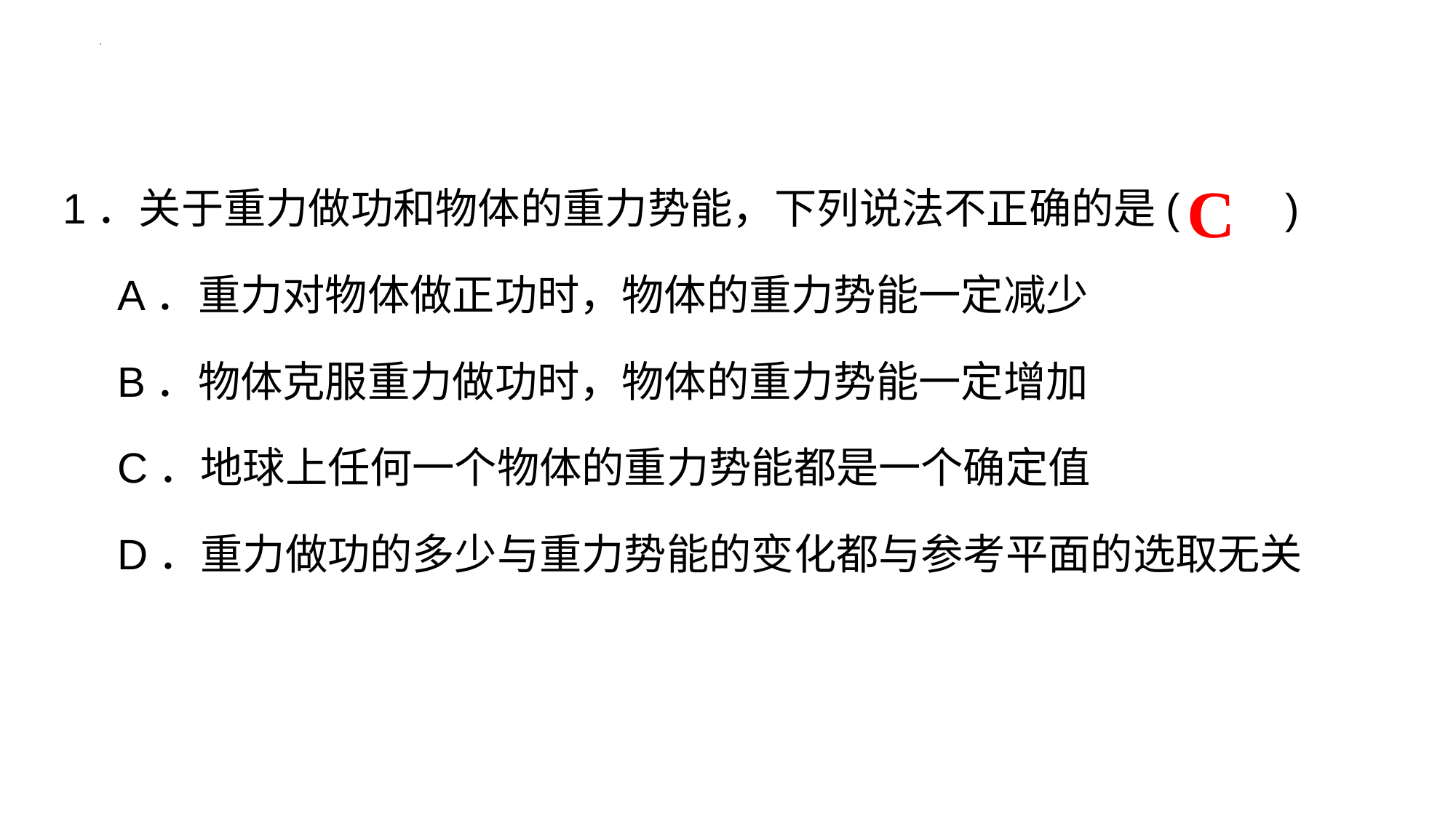

1．关于重力做功和物体的重力势能，下列说法不正确的是(　　)
A．重力对物体做正功时，物体的重力势能一定减少
B．物体克服重力做功时，物体的重力势能一定增加
C．地球上任何一个物体的重力势能都是一个确定值
D．重力做功的多少与重力势能的变化都与参考平面的选取无关
C